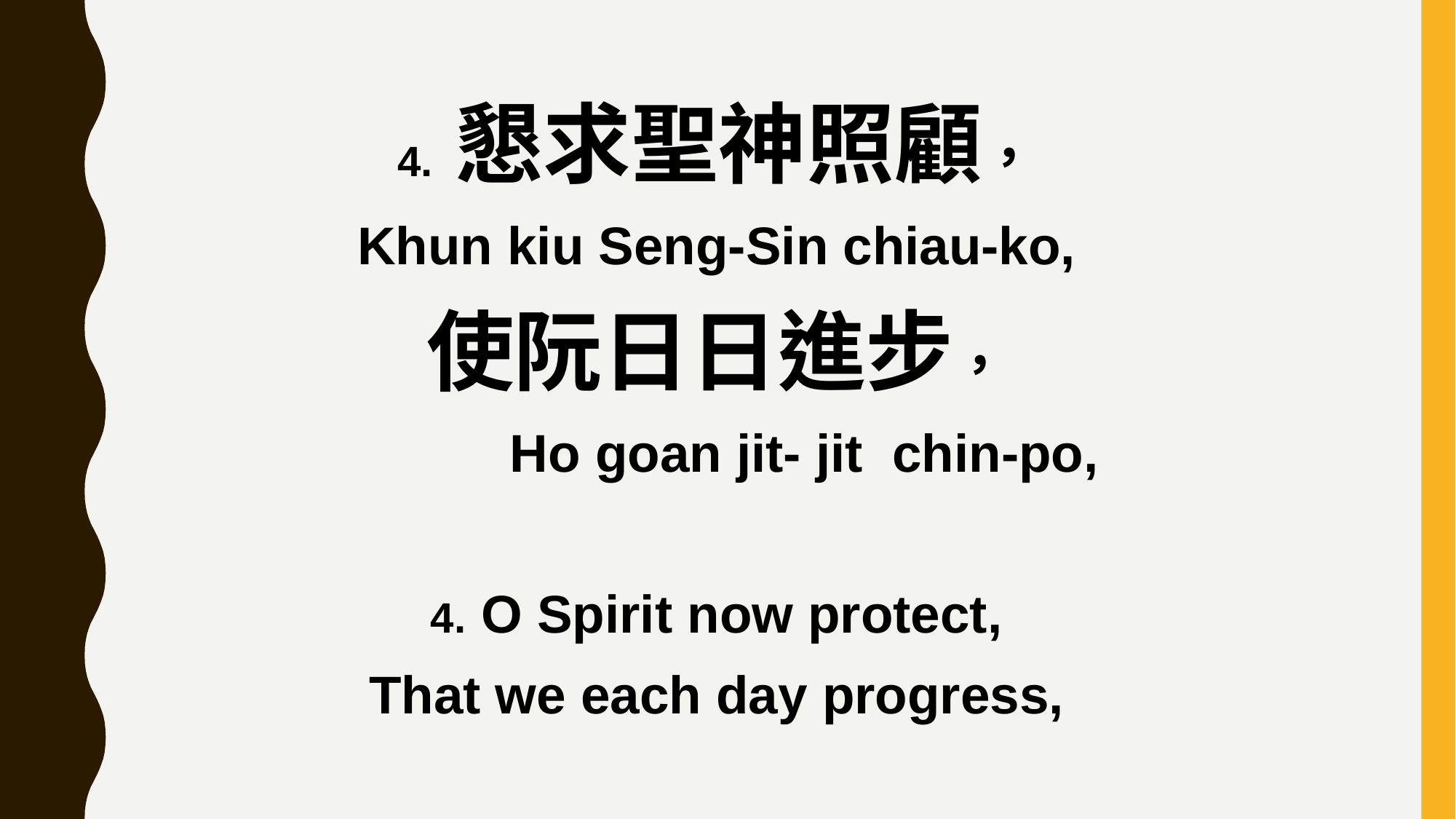

4. 懇求聖神照顧，
Khun kiu Seng-Sin chiau-ko,
使阮日日進步，
                       Ho goan jit- jit  chin-po,

4. O Spirit now protect,
That we each day progress,